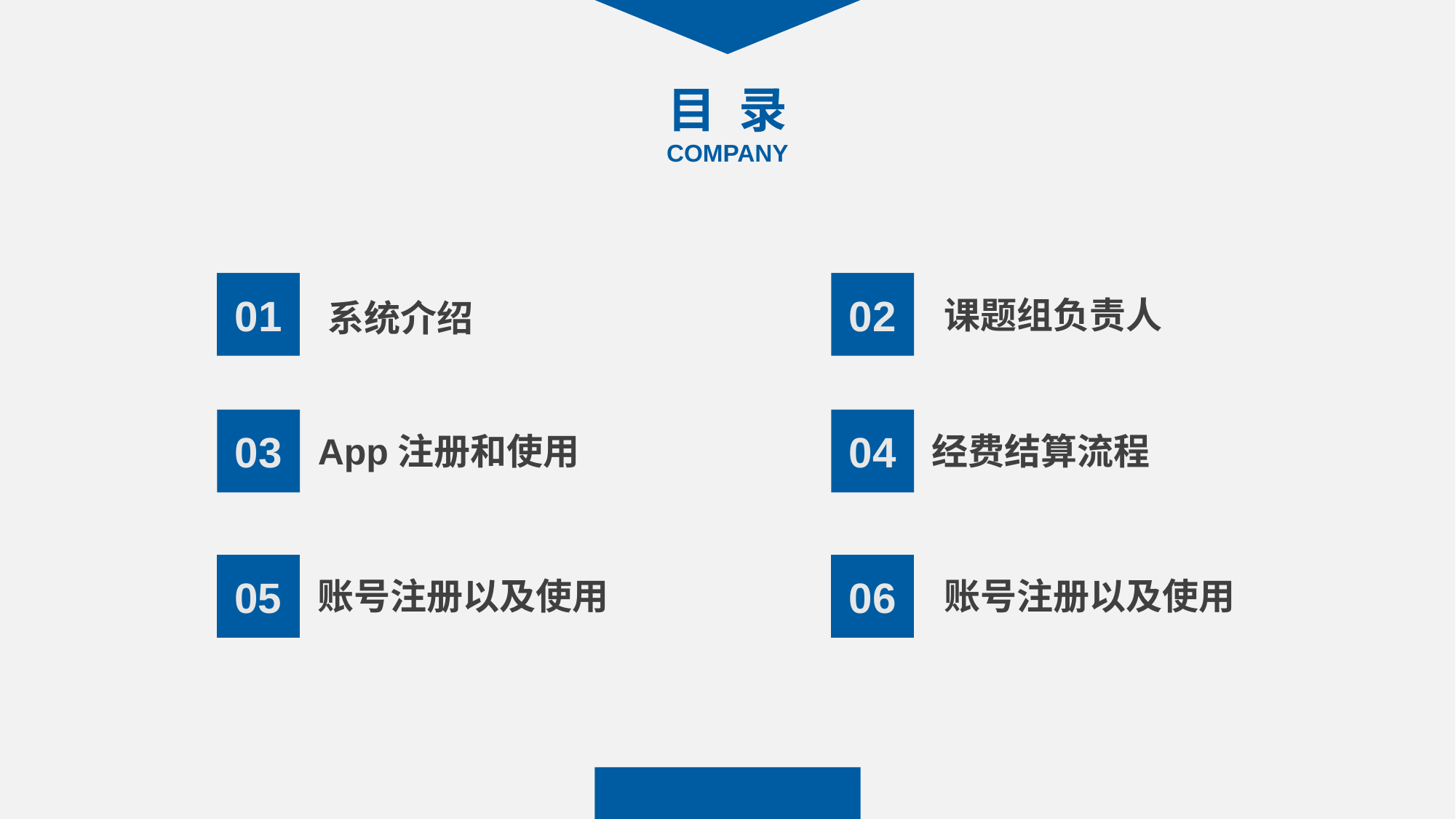

目  录
COMPANY
01
02
课题组负责人
系统介绍
03
04
App注册和使用
经费结算流程
05
06
账号注册以及使用
账号注册以及使用